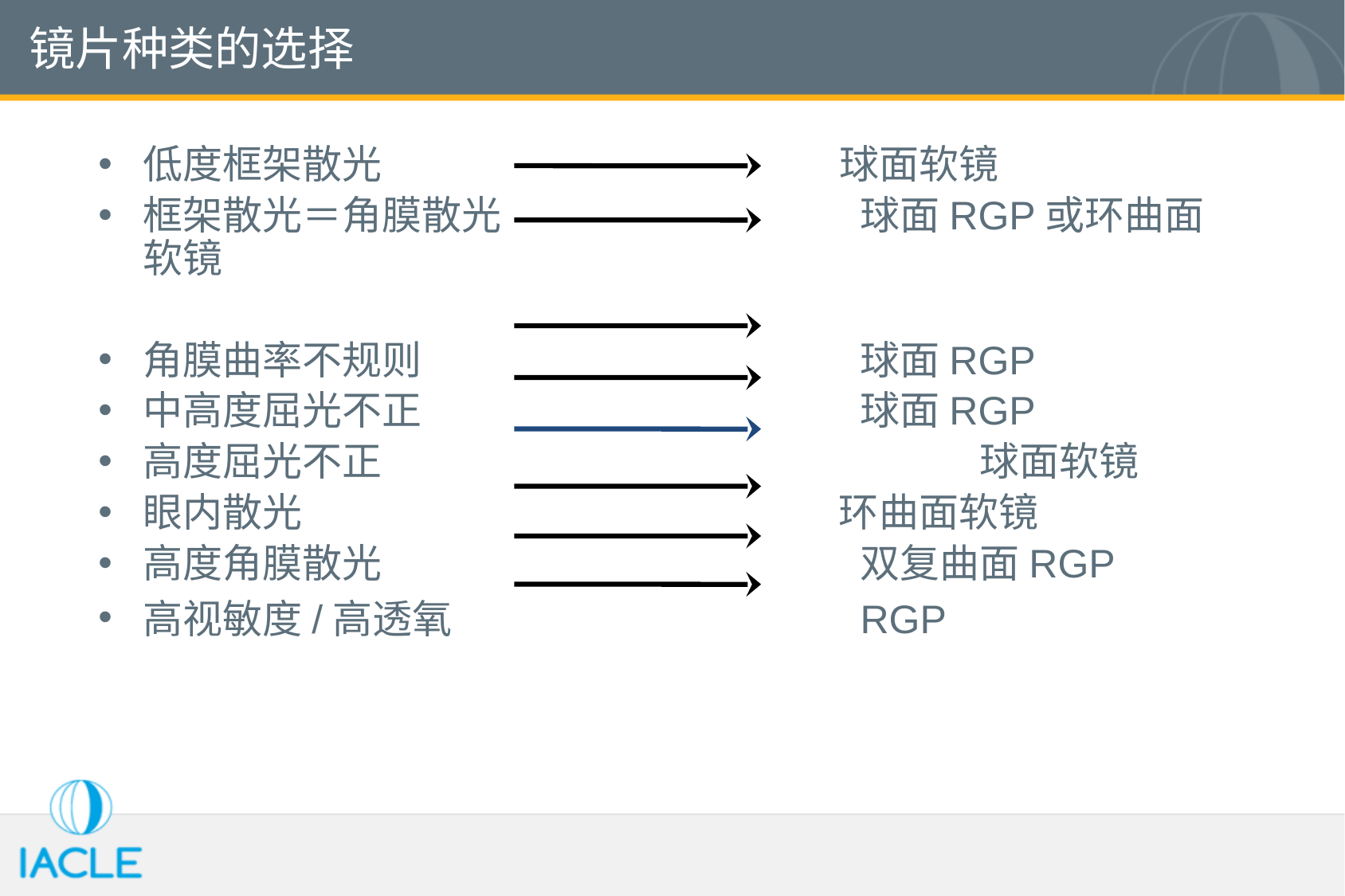

# 镜片种类的选择
低度框架散光			           球面软镜
框架散光＝角膜散光			球面RGP或环曲面软镜

角膜曲率不规则				球面RGP
中高度屈光不正				球面RGP
高度屈光不正					球面软镜
眼内散光				           环曲面软镜
高度角膜散光				双复曲面RGP
高视敏度/高透氧				RGP